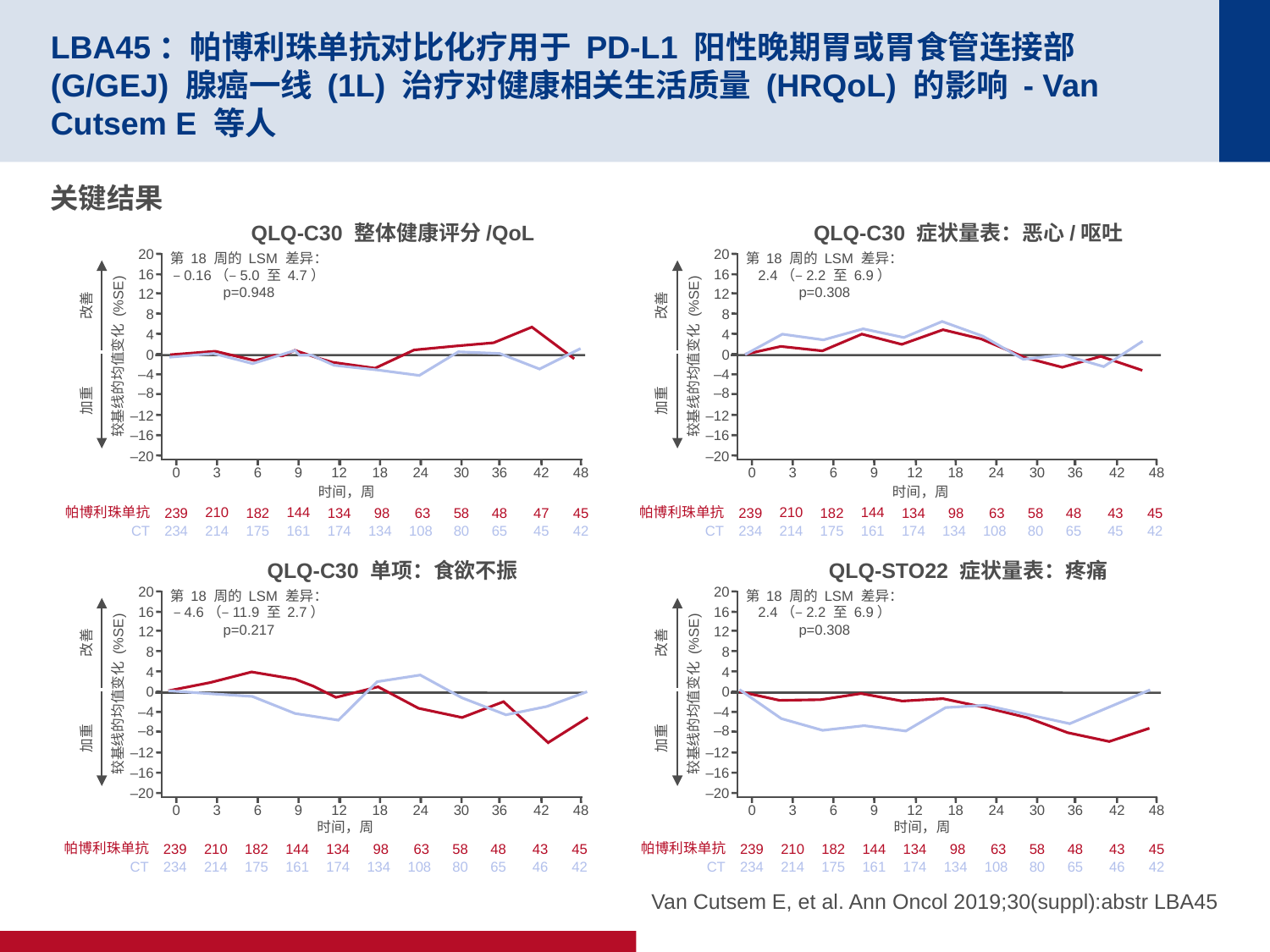

# LBA45：帕博利珠单抗对比化疗用于 PD-L1 阳性晚期胃或胃食管连接部 (G/GEJ) 腺癌一线 (1L) 治疗对健康相关生活质量 (HRQoL) 的影响 - Van Cutsem E 等人
关键结果
QLQ-C30 整体健康评分/QoL
QLQ-C30 症状量表：恶心/呕吐
20
20
第 18 周的 LSM 差异：
–0.16（–5.0 至 4.7）
p=0.948
第 18 周的 LSM 差异：
2.4（–2.2 至 6.9）
p=0.308

16
16

12
12
改善
改善

8
8

4
4

0
0
较基线的均值变化 (%SE)
较基线的均值变化 (%SE)

–4
–4

–8
–8
加重
加重

–12
–12

–16
–16

–20
–20

0
3
6
9
12
18
24
30
36
42
48
0
3
6
9
12
18
24
30
36
42
48

时间，周
时间，周
帕博利珠单抗
210
144
239
182
134
 98
 63
58
48
47
45
帕博利珠单抗
210
144
239
182
134
 98
 63
58
48
43
45
CT
234
214
175
161
174
134
108
80
65
45
42
CT
234
214
175
161
174
134
108
80
65
45
42
QLQ-C30 单项：食欲不振
QLQ-STO22 症状量表：疼痛
20
第 18 周的 LSM 差异：
2.4（–2.2 至 6.9）
p=0.308

16

12
改善

8

4

0
较基线的均值变化 (%SE)

–4

–8
加重

–12

–16

–20

20
第 18 周的 LSM 差异：
–4.6（–11.9 至 2.7）
p=0.217

16

12
改善

8

4

0
较基线的均值变化 (%SE)

–4

–8
加重

–12

–16

–20

0
3
6
9
12
18
24
30
36
42
48

0
3
6
9
12
18
24
30
36
42
48
时间，周
帕博利珠单抗
239
210
182
144
134
 98
 63
58
48
43
45
CT
234
214
175
161
174
134
108
80
65
46
42
时间，周
帕博利珠单抗
239
210
182
144
134
 98
 63
58
48
43
45
CT
234
214
175
161
174
134
108
80
65
46
42
Van Cutsem E, et al. Ann Oncol 2019;30(suppl):abstr LBA45